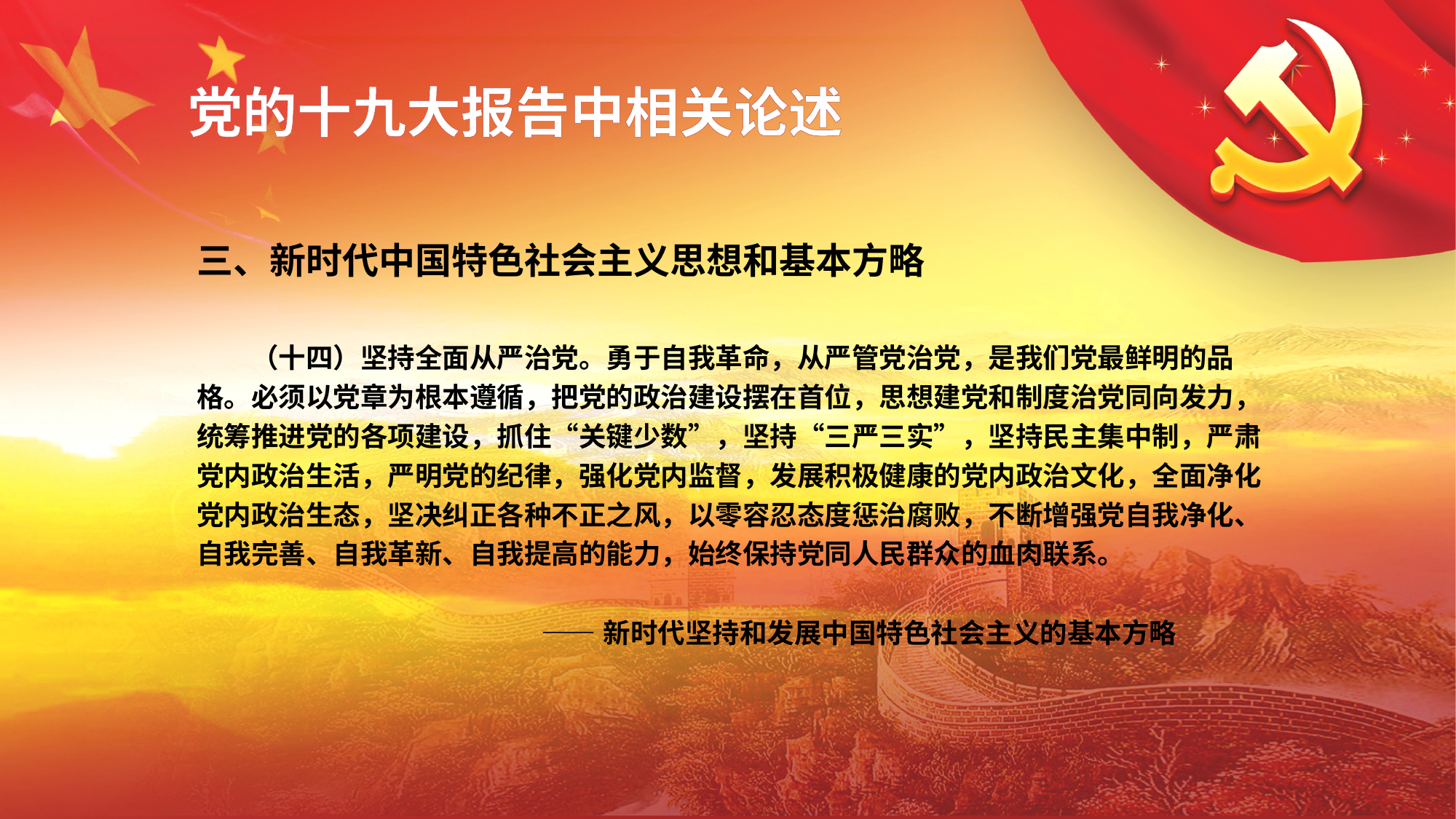

党的十九大报告中相关论述
三、新时代中国特色社会主义思想和基本方略

（十四）坚持全面从严治党。勇于自我革命，从严管党治党，是我们党最鲜明的品格。必须以党章为根本遵循，把党的政治建设摆在首位，思想建党和制度治党同向发力，统筹推进党的各项建设，抓住“关键少数”，坚持“三严三实”，坚持民主集中制，严肃党内政治生活，严明党的纪律，强化党内监督，发展积极健康的党内政治文化，全面净化党内政治生态，坚决纠正各种不正之风，以零容忍态度惩治腐败，不断增强党自我净化、自我完善、自我革新、自我提高的能力，始终保持党同人民群众的血肉联系。

                                               ——新时代坚持和发展中国特色社会主义的基本方略